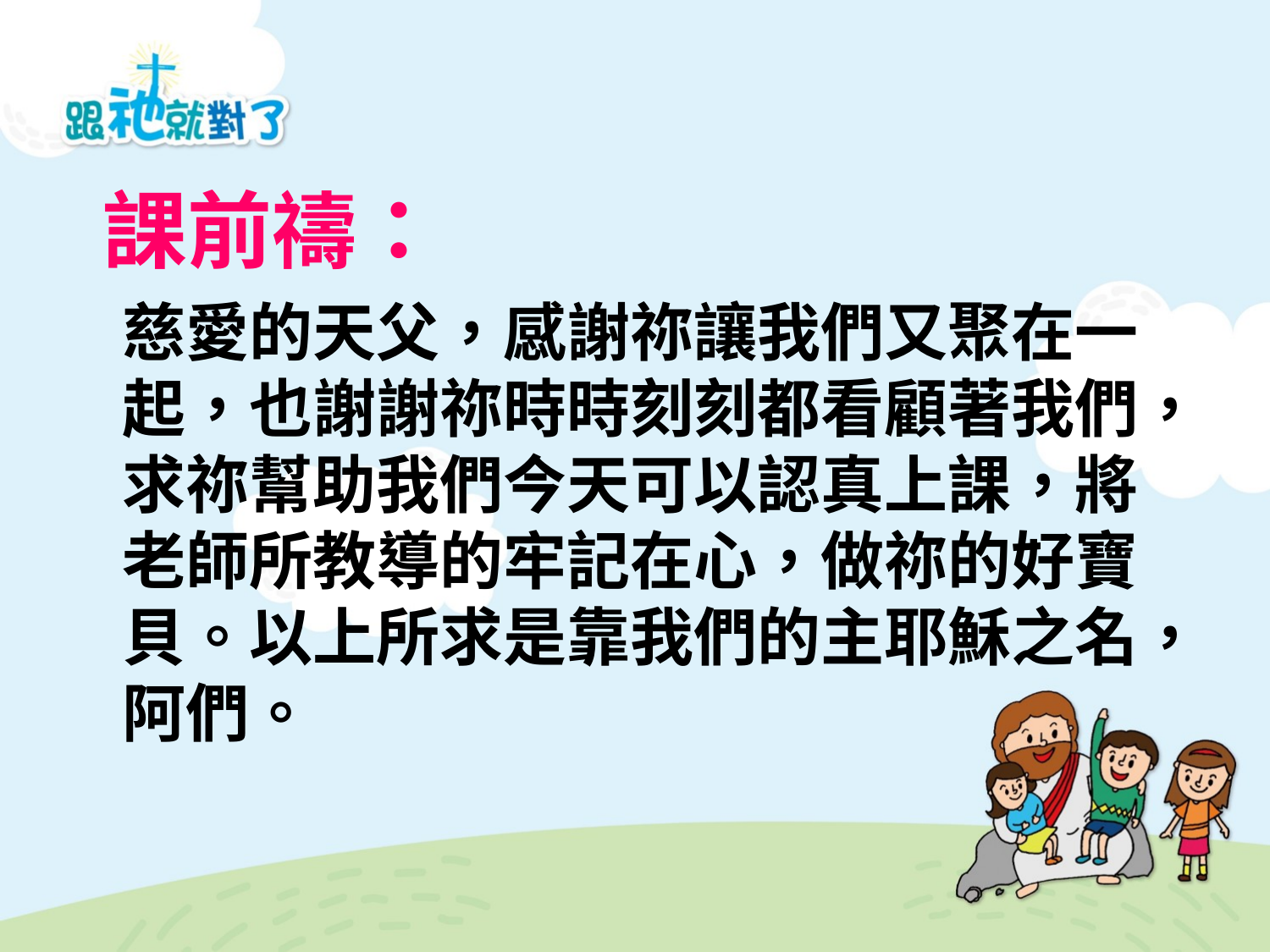

課前禱：
慈愛的天父，感謝祢讓我們又聚在一起，也謝謝祢時時刻刻都看顧著我們，求祢幫助我們今天可以認真上課，將老師所教導的牢記在心，做祢的好寶貝。以上所求是靠我們的主耶穌之名，阿們。